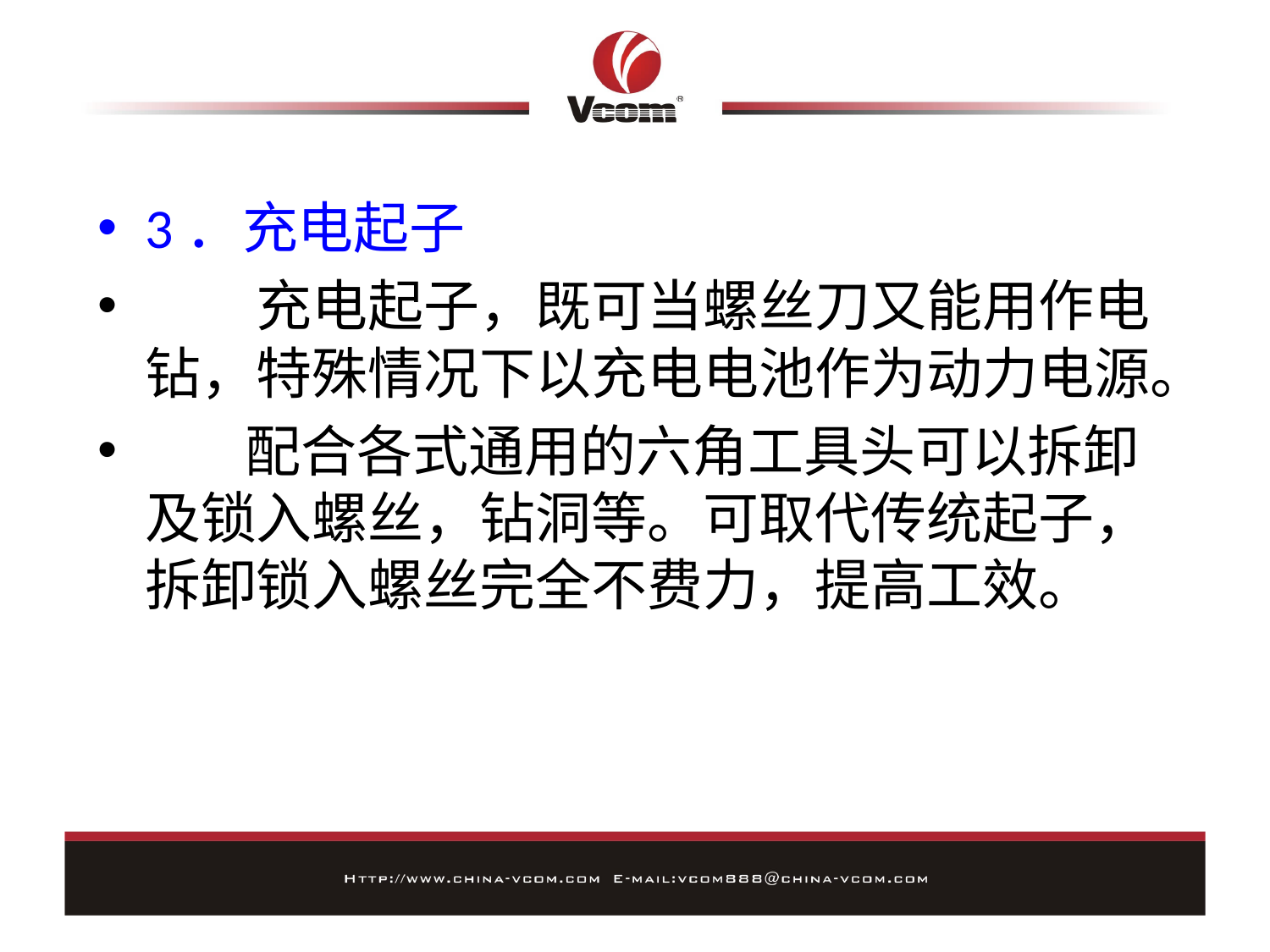

#
3．充电起子
　　充电起子，既可当螺丝刀又能用作电钻，特殊情况下以充电电池作为动力电源。
       配合各式通用的六角工具头可以拆卸及锁入螺丝，钻洞等。可取代传统起子，拆卸锁入螺丝完全不费力，提高工效。